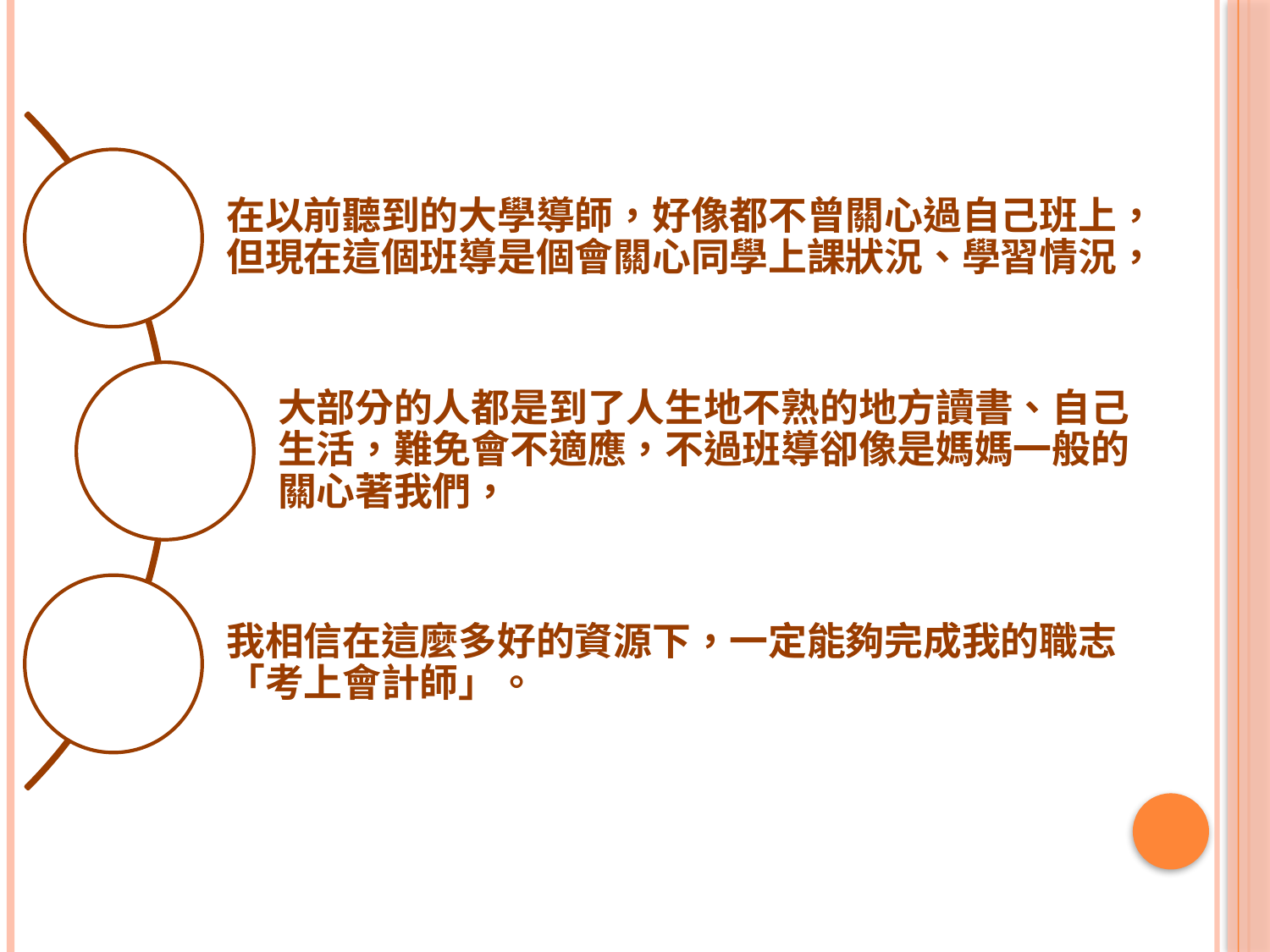

在以前聽到的大學導師，好像都不曾關心過自己班上，但現在這個班導是個會關心同學上課狀況、學習情況，
大部分的人都是到了人生地不熟的地方讀書、自己生活，難免會不適應，不過班導卻像是媽媽一般的關心著我們，
我相信在這麼多好的資源下，一定能夠完成我的職志「考上會計師」。
#